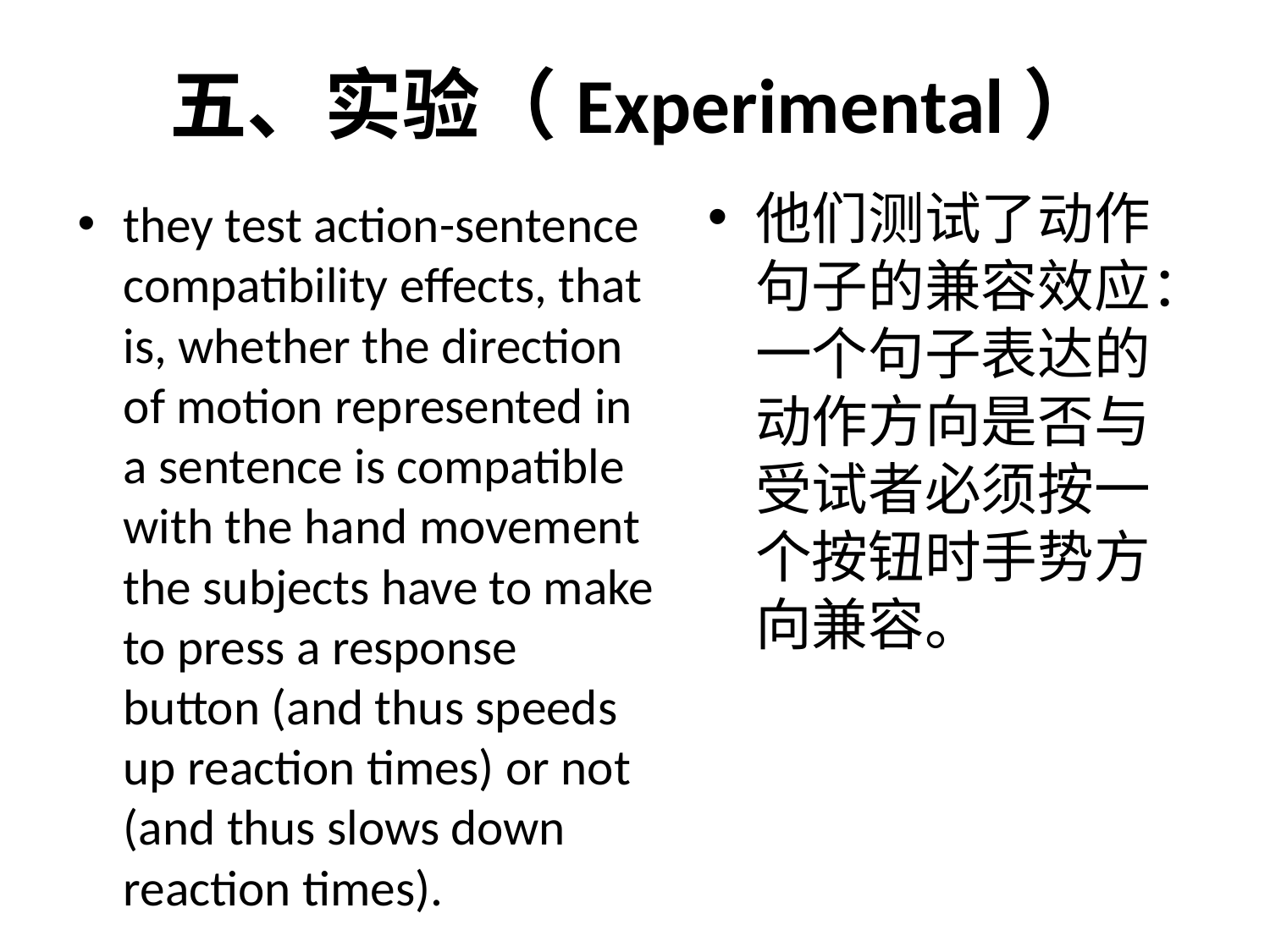

# 五、实验（Experimental）
他们测试了动作句子的兼容效应：一个句子表达的动作方向是否与受试者必须按一个按钮时手势方向兼容。
they test action-sentence compatibility effects, that is, whether the direction of motion represented in a sentence is compatible with the hand movement the subjects have to make to press a response button (and thus speeds up reaction times) or not (and thus slows down reaction times).